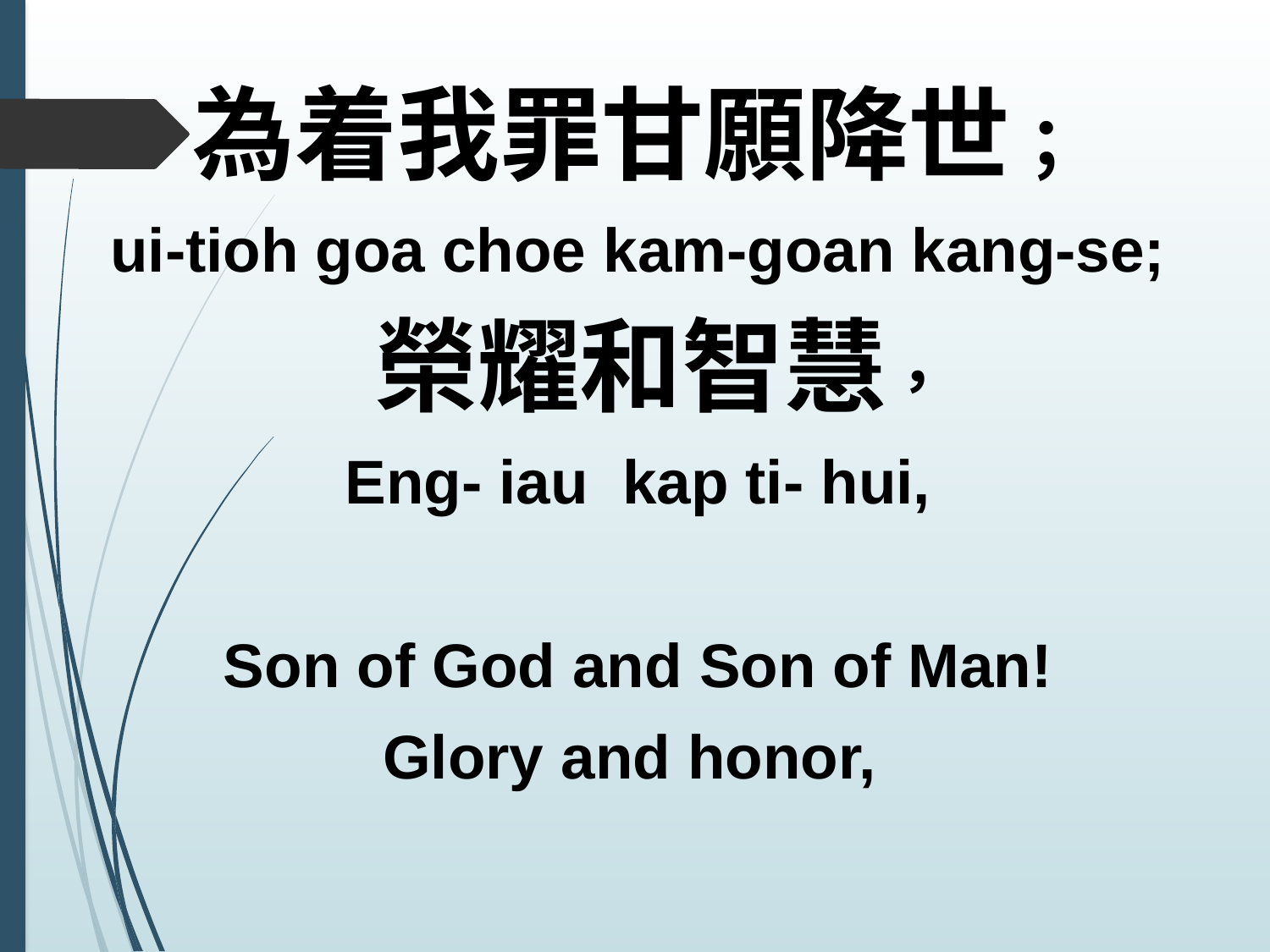

為着我罪甘願降世；
ui-tioh goa choe kam-goan kang-se;
 榮耀和智慧，
Eng- iau  kap ti- hui,

Son of God and Son of Man!
Glory and honor,